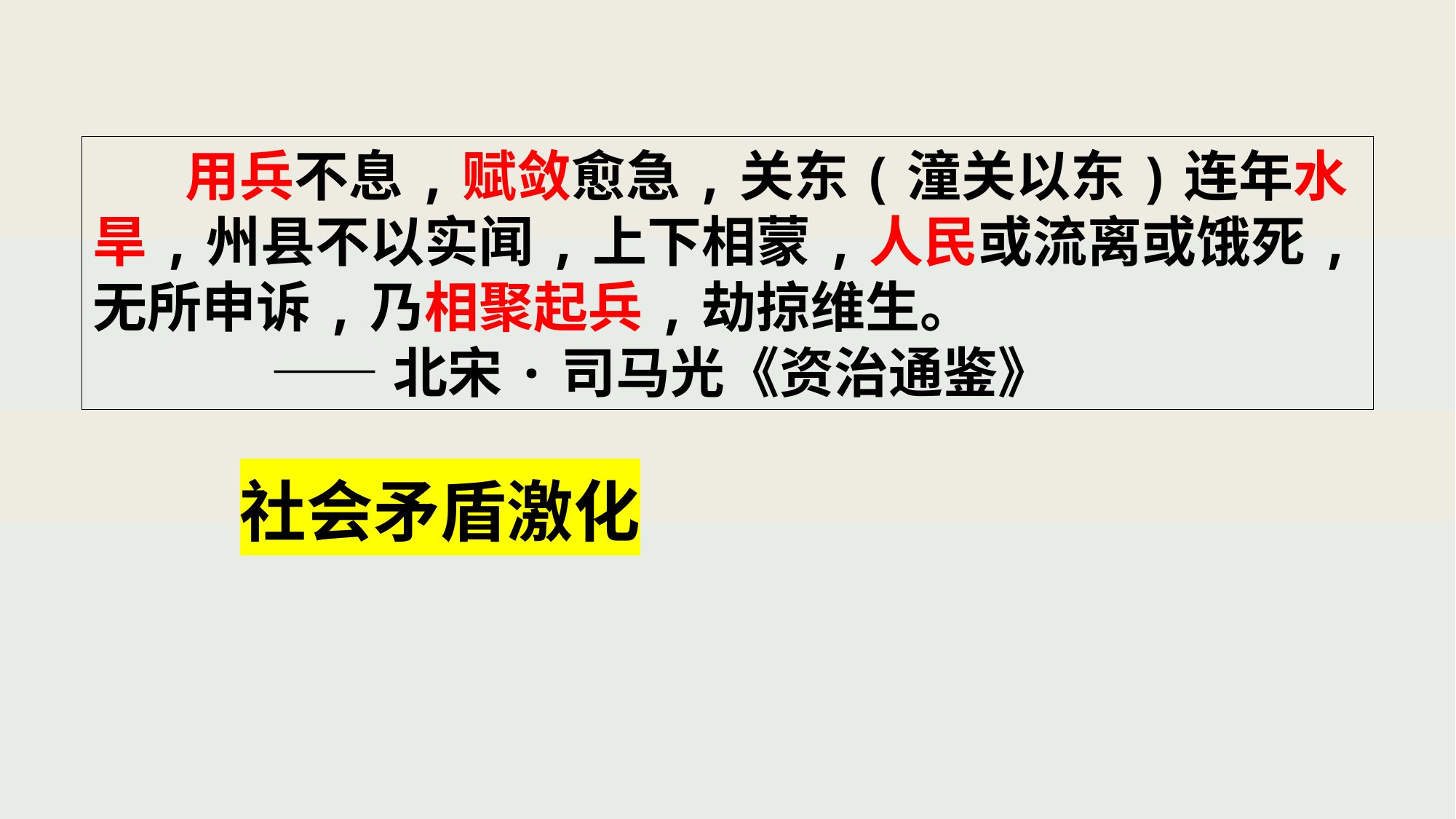

用兵不息,赋敛愈急,关东(潼关以东)连年水旱,州县不以实闻,上下相蒙,人民或流离或饿死,无所申诉,乃相聚起兵,劫掠维生。
          ——北宋·司马光《资治通鉴》
社会矛盾激化